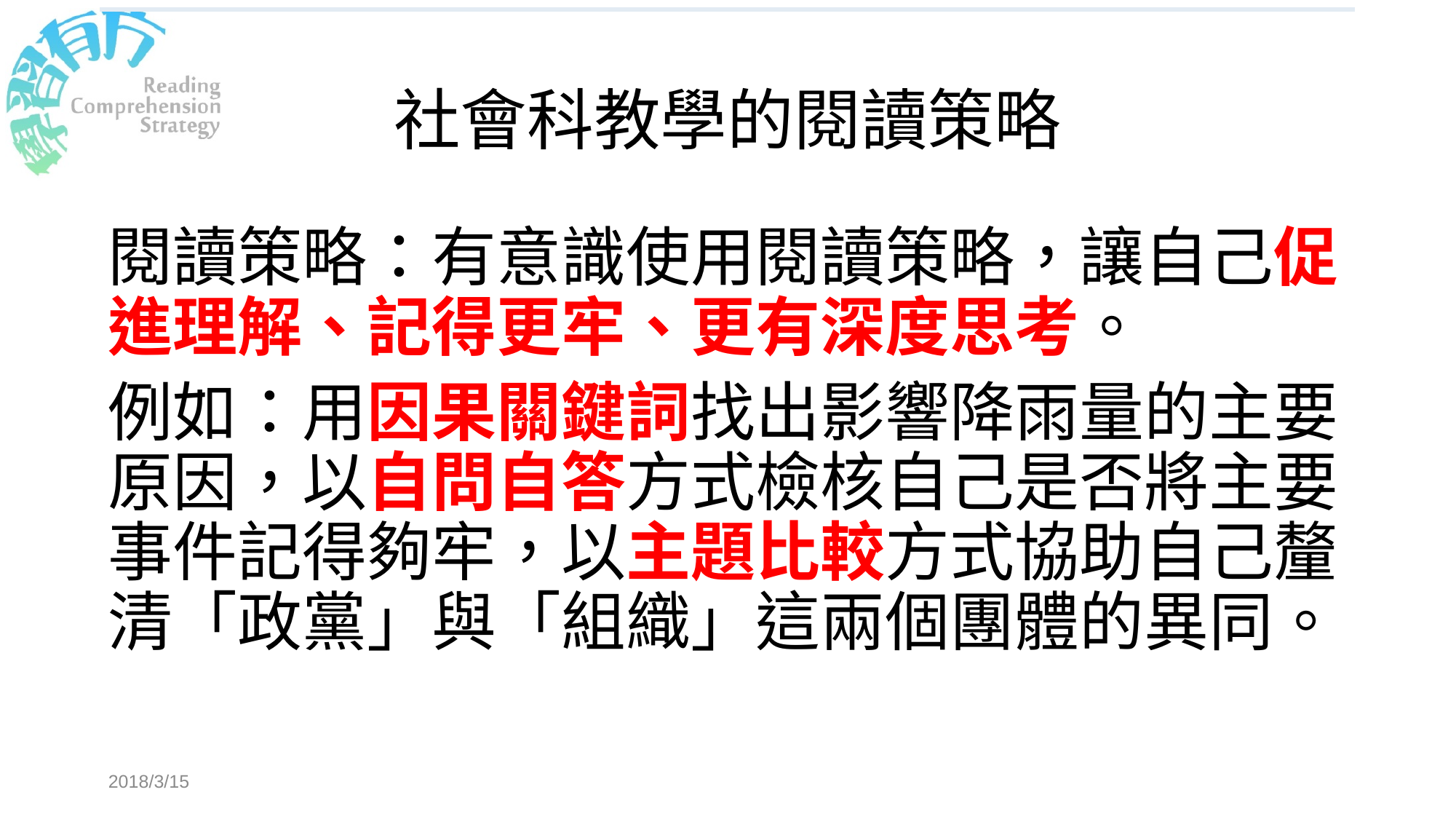

# 社會科教學的閱讀策略
閱讀策略：有意識使用閱讀策略，讓自己促進理解、記得更牢、更有深度思考。
例如：用因果關鍵詞找出影響降雨量的主要原因，以自問自答方式檢核自己是否將主要事件記得夠牢，以主題比較方式協助自己釐清「政黨」與「組織」這兩個團體的異同。
2018/3/15